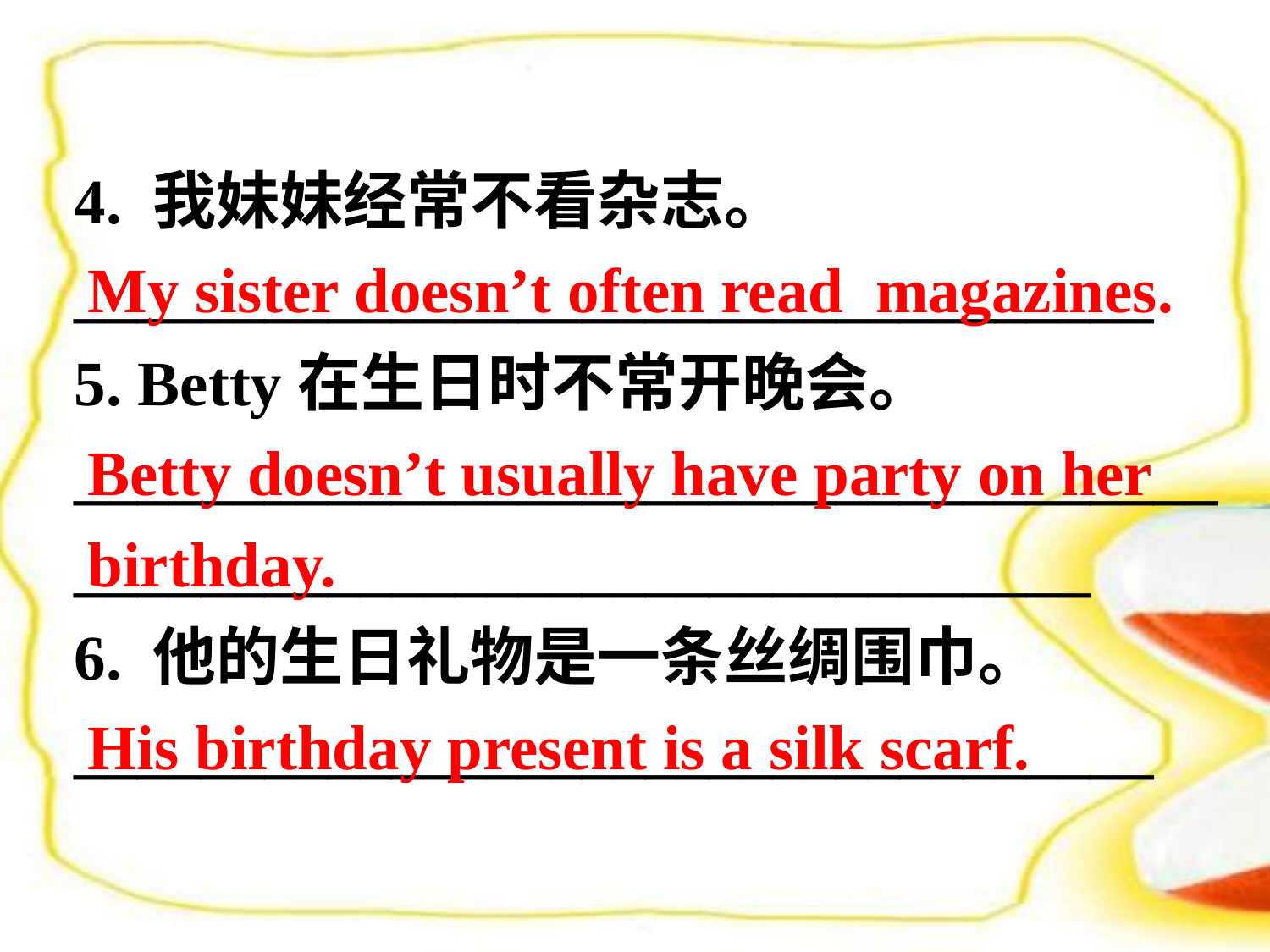

4. 我妹妹经常不看杂志。
__________________________________
5. Betty在生日时不常开晚会。
____________________________________________________________________
6. 他的生日礼物是一条丝绸围巾。
__________________________________
My sister doesn’t often read  magazines.

Betty doesn’t usually have party on her birthday.

His birthday present is a silk scarf.